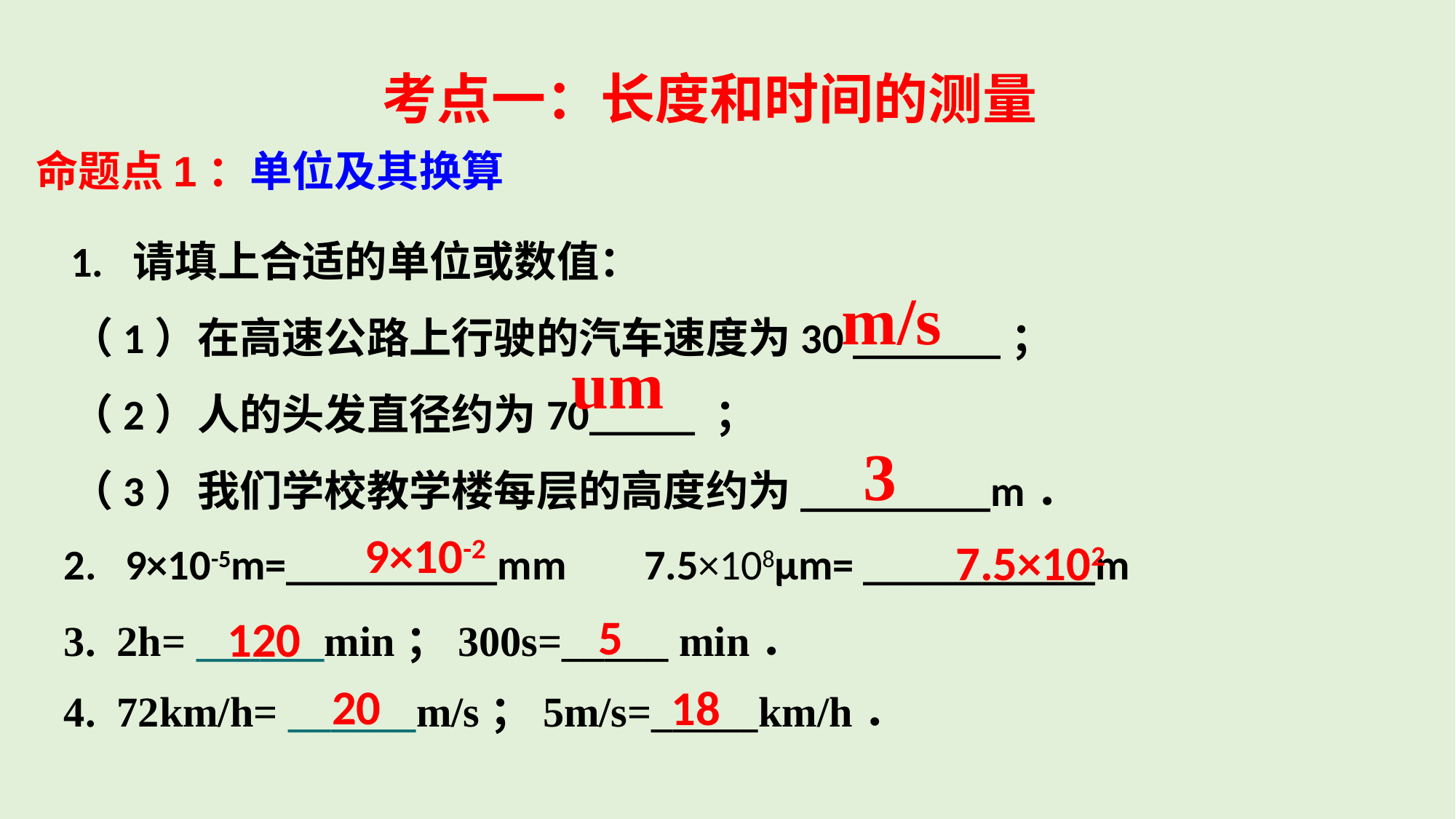

考点一：长度和时间的测量
命题点1：单位及其换算
1.  请填上合适的单位或数值：
（1）在高速公路上行驶的汽车速度为30 _______；
（2）人的头发直径约为70_____ ；
（3）我们学校教学楼每层的高度约为_________m．
m/s
um
3
9×10-2
7.5×102
2.   9×10-5m=__________mm        7.5×108μm= ___________m
5
120
3.  2h= ______min；300s=_____ min．
20
18
4.  72km/h= ______m/s；5m/s=_____km/h．